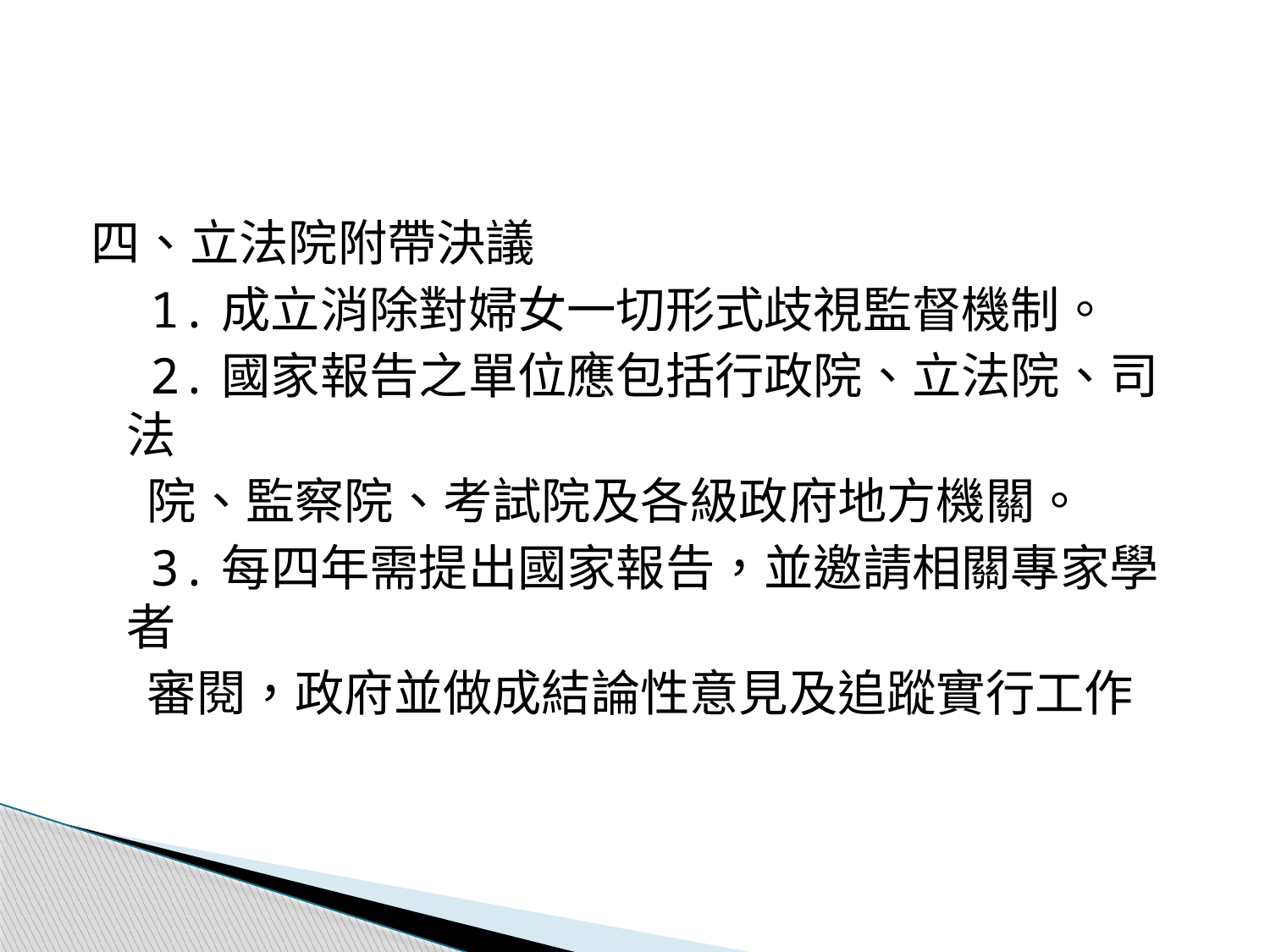

#
四、立法院附帶決議
  1.成立消除對婦女一切形式歧視監督機制。
  2.國家報告之單位應包括行政院、立法院、司法
    院、監察院、考試院及各級政府地方機關。
  3.每四年需提出國家報告，並邀請相關專家學者
    審閱，政府並做成結論性意見及追蹤實行工作